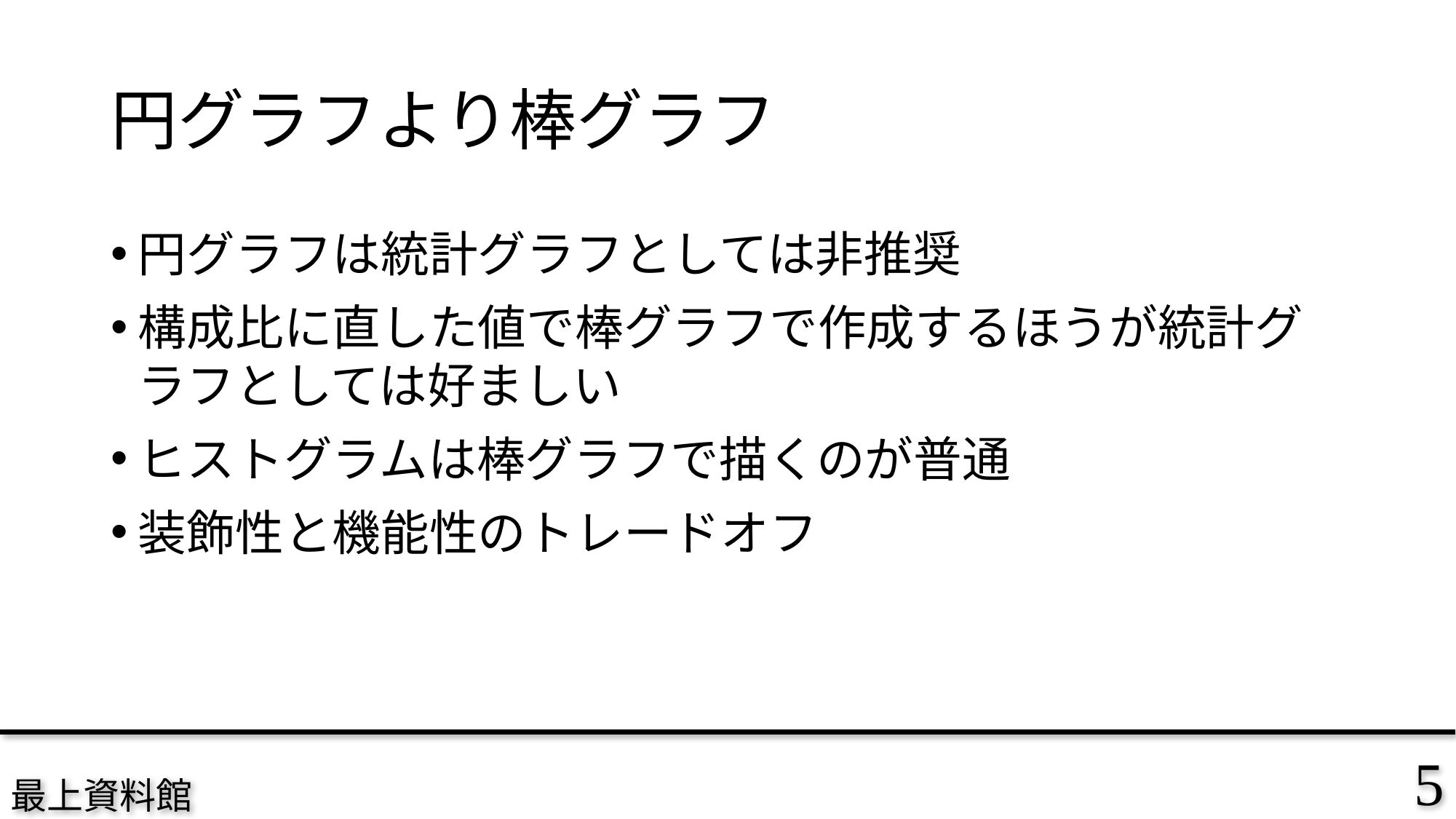

# 円グラフより棒グラフ
円グラフは統計グラフとしては非推奨
構成比に直した値で棒グラフで作成するほうが統計グラフとしては好ましい
ヒストグラムは棒グラフで描くのが普通
装飾性と機能性のトレードオフ